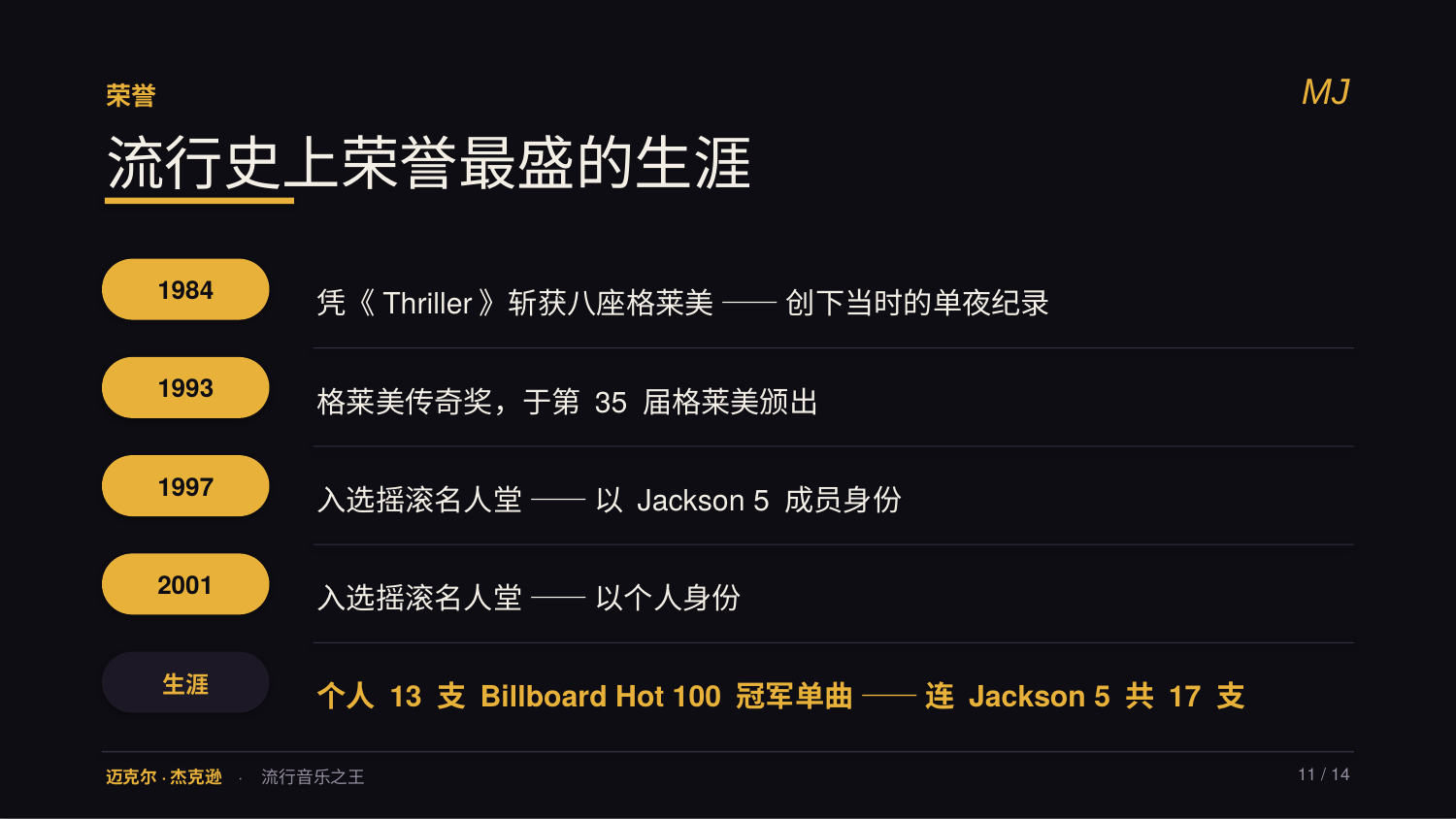

MJ
荣誉
流行史上荣誉最盛的生涯

凭《Thriller》斩获八座格莱美 —— 创下当时的单夜纪录

1984

格莱美传奇奖，于第 35 届格莱美颁出

1993

入选摇滚名人堂 —— 以 Jackson 5 成员身份

1997

入选摇滚名人堂 —— 以个人身份

2001

个人 13 支 Billboard Hot 100 冠军单曲 —— 连 Jackson 5 共 17 支

生涯

迈克尔·杰克逊   ·   流行音乐之王
11 / 14